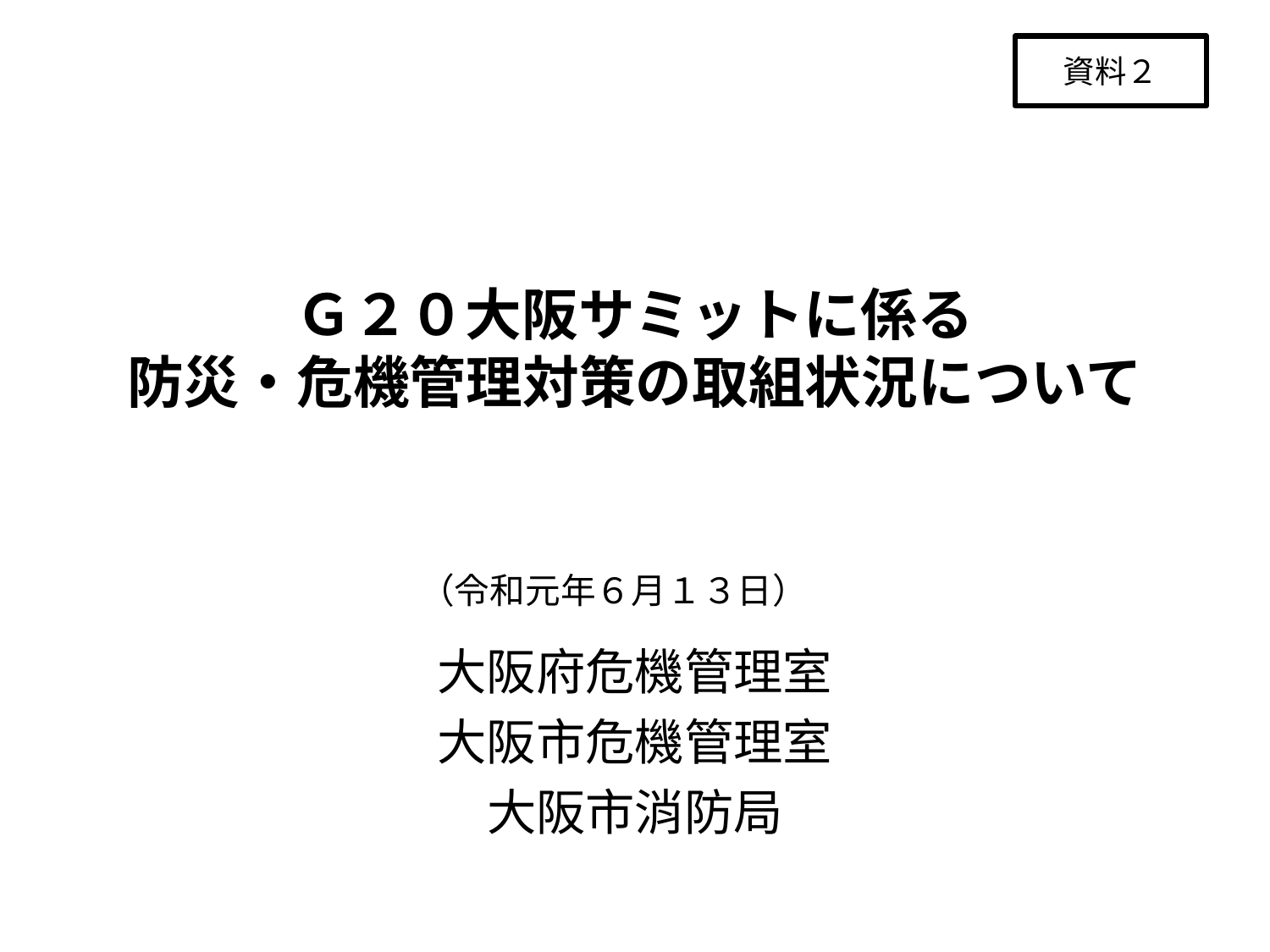

資料２
Ｇ２０大阪サミットに係る
防災・危機管理対策の取組状況について
（令和元年６月１３日）
大阪府危機管理室
大阪市危機管理室
大阪市消防局